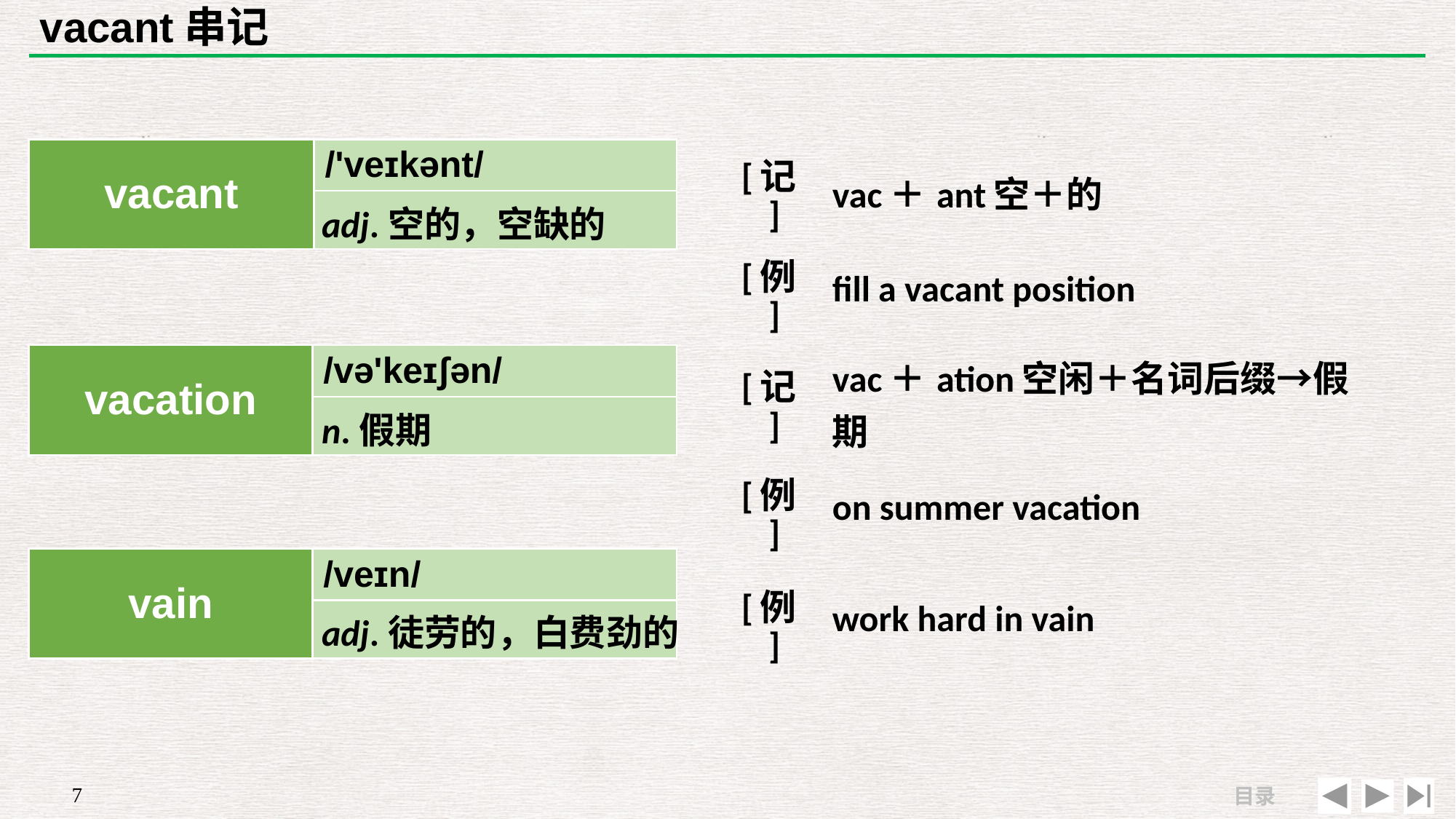

# vacant串记

| vacant | /'veɪkənt/ |
| --- | --- |
|  |  |
| [记] | vac＋ant空＋的 |
| --- | --- |
| [例] | fill a vacant position |
adj.空的，空缺的
| [记] | vac＋ation空闲＋名词后缀→假期 |
| --- | --- |
| [例] | on summer vacation |
| vacation | /və'keɪʃən/ |
| --- | --- |
|  |  |
n.假期
|  |  |
| --- | --- |
| [例] | work hard in vain |
| vain | /veɪn/ |
| --- | --- |
|  |  |
adj.徒劳的，白费劲的